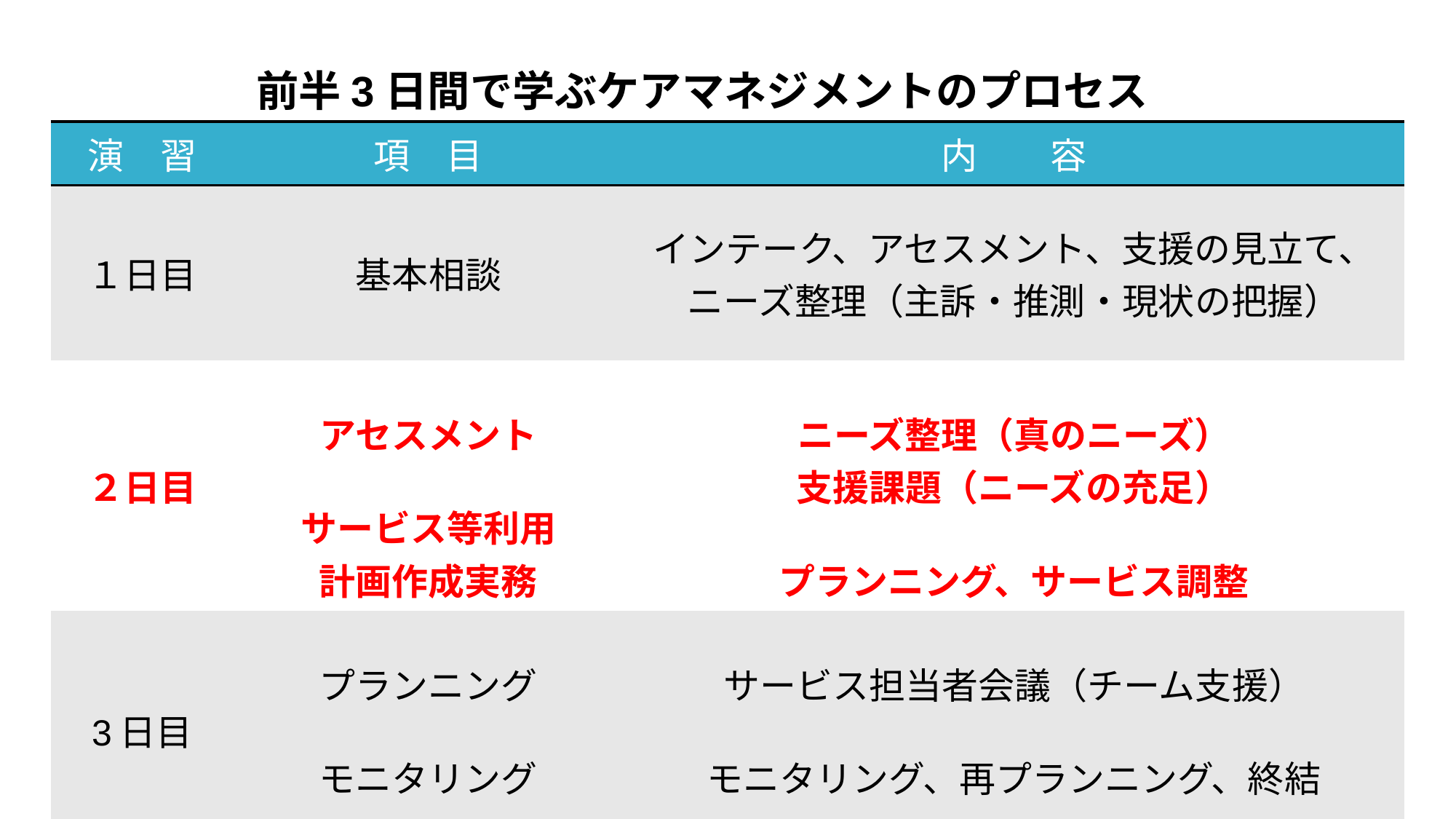

前半3日間で学ぶケアマネジメントのプロセス
| 演　習 | 項　目 | 内　　容 |
| --- | --- | --- |
| １日目 | 基本相談 | インテーク、アセスメント、支援の見立て、 ニーズ整理（主訴・推測・現状の把握） |
| ２日目 | アセスメント サービス等利用 計画作成実務 | ニーズ整理（真のニーズ） 支援課題（ニーズの充足） プランニング、サービス調整 |
| 3日目 | プランニング モニタリング | サービス担当者会議（チーム支援） モニタリング、再プランニング、終結 |